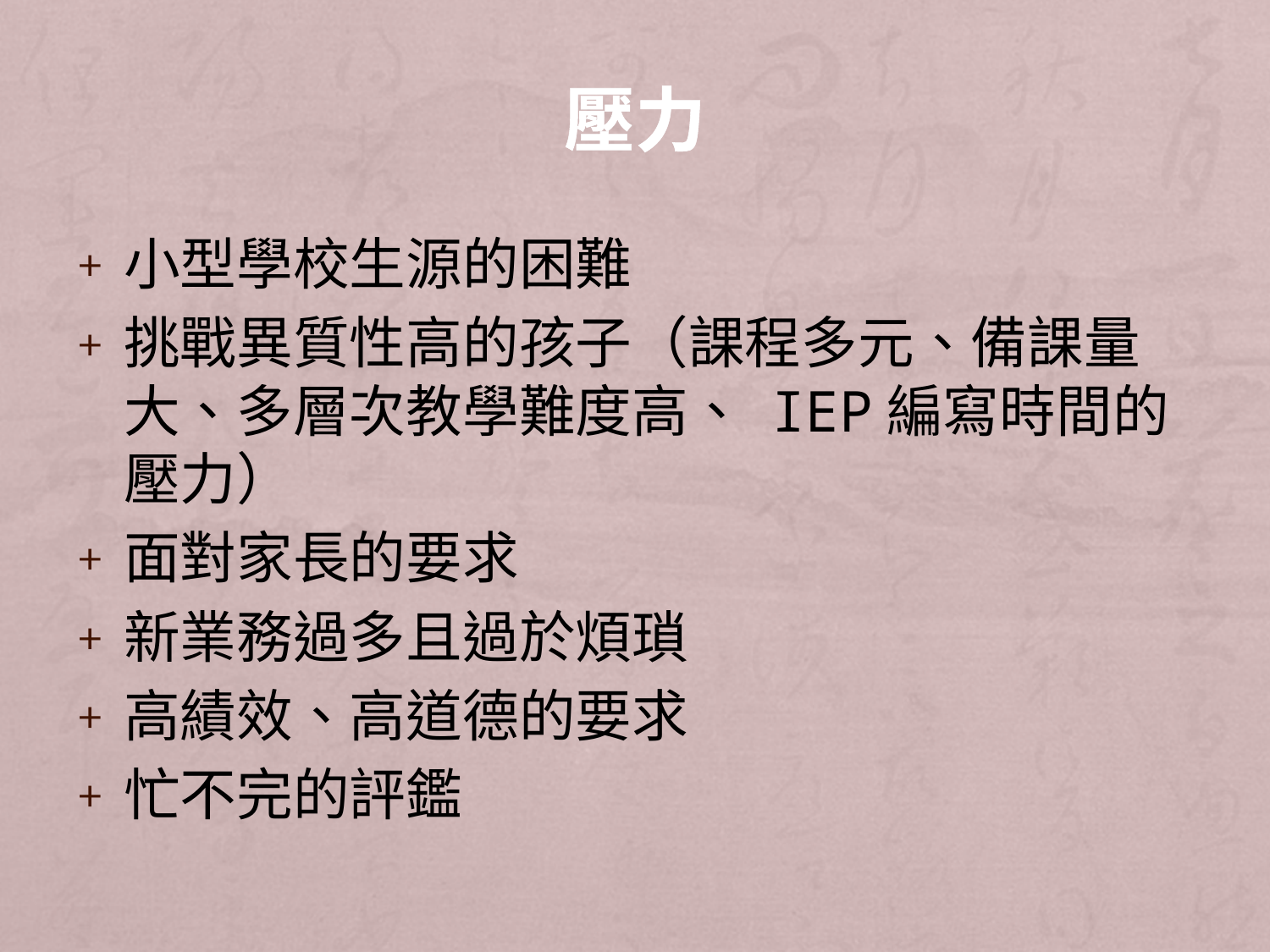

# 壓力
小型學校生源的困難
挑戰異質性高的孩子（課程多元、備課量大、多層次教學難度高、 IEP編寫時間的壓力）
面對家長的要求
新業務過多且過於煩瑣
高績效、高道德的要求
忙不完的評鑑